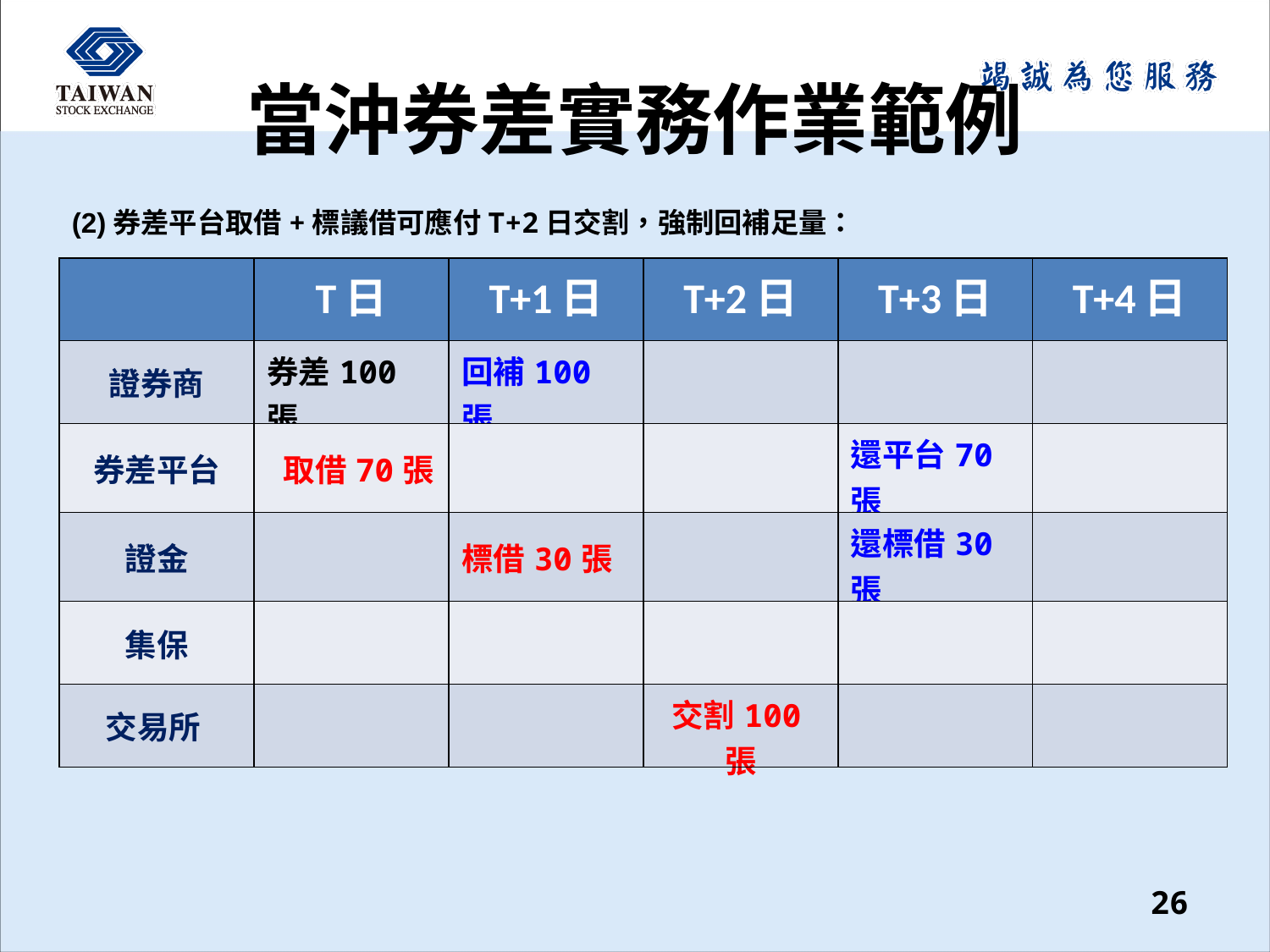

# 當沖券差實務作業範例
(2)券差平台取借+標議借可應付T+2日交割，強制回補足量：
|  | T日 | T+1日 | T+2日 | T+3日 | T+4日 |
| --- | --- | --- | --- | --- | --- |
| 證券商 | 券差100張 | 回補100張 |  |  |  |
| 券差平台 | 取借70張 |  |  | 還平台70張 |  |
| 證金 |  | 標借30張 |  | 還標借30張 |  |
| 集保 |  |  |  |  |  |
| 交易所 |  |  | 交割100張 |  |  |
26